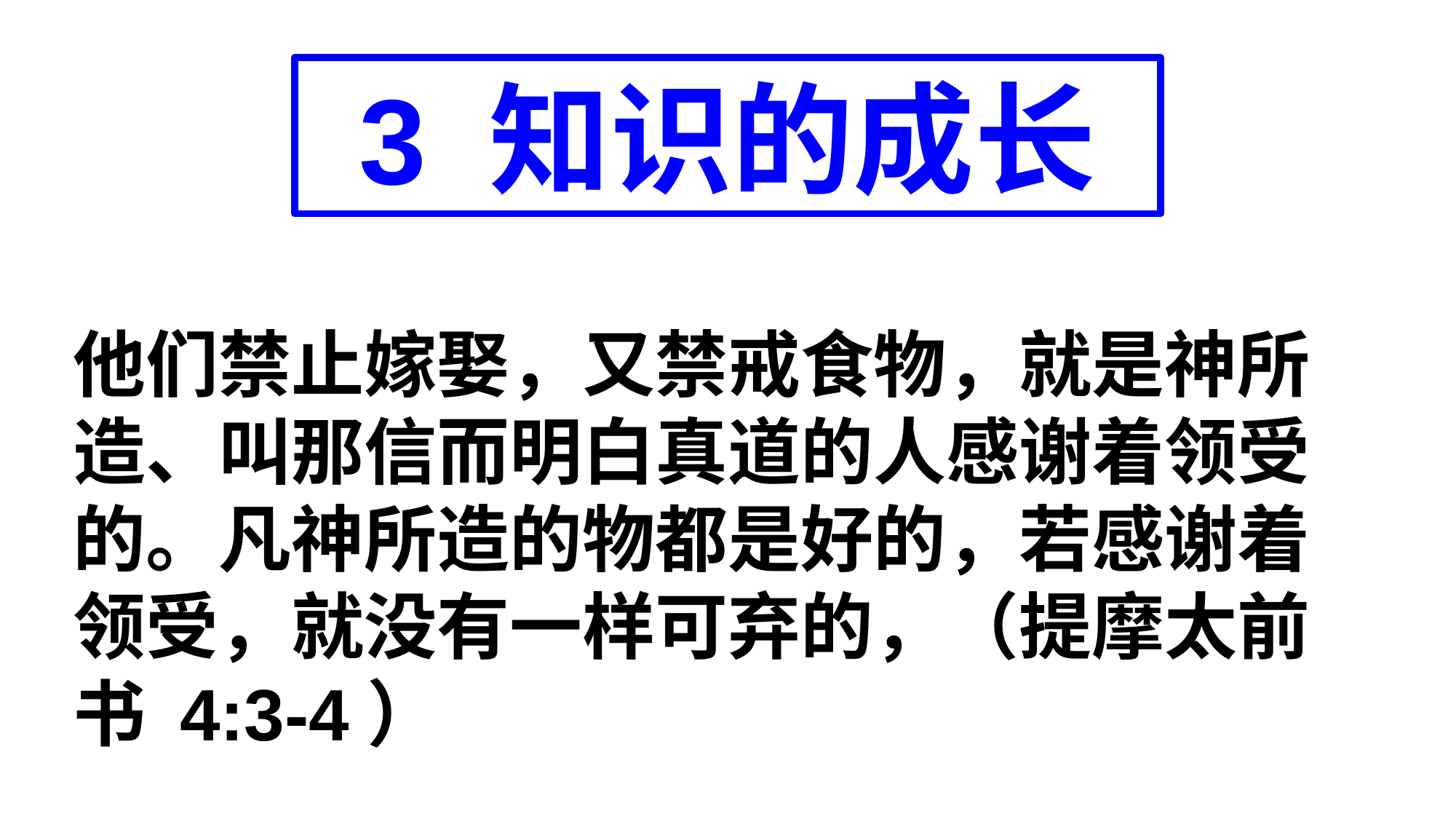

3 知识的成长
他们禁止嫁娶，又禁戒食物，就是神所造、叫那信而明白真道的人感谢着领受的。凡神所造的物都是好的，若感谢着领受，就没有一样可弃的，（提摩太前书 4:3-4）